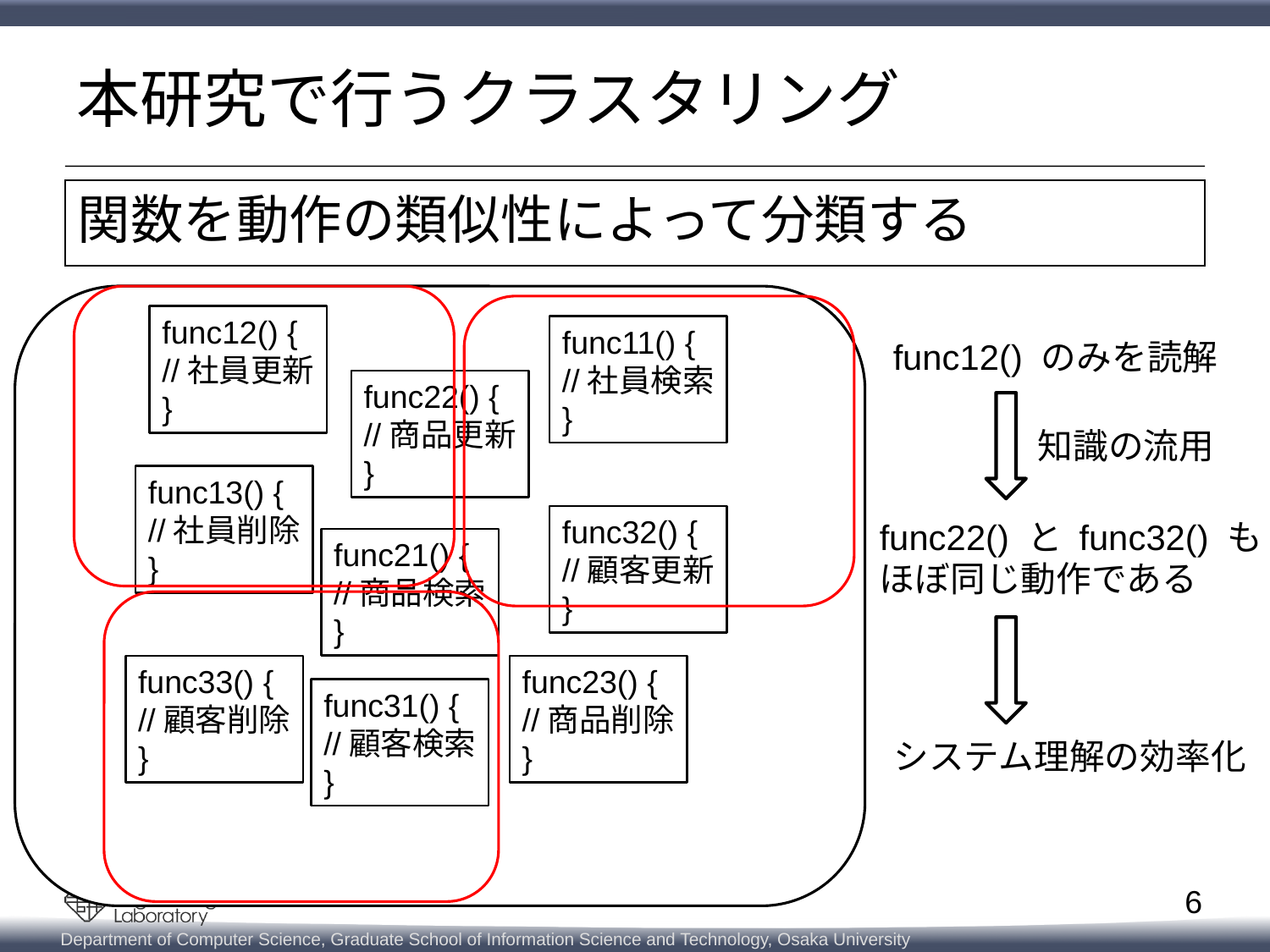

# 本研究で行うクラスタリング
関数を動作の類似性によって分類する

func12() {
//社員更新
}
func11() {
//社員検索
}
func12() のみを読解

知識の流用
func22() と func32() も
ほぼ同じ動作である

システム理解の効率化
func22() {
//商品更新
}
func13() {
//社員削除
}
func32() {
//顧客更新
}
func21() {
//商品検索
}

func33() {
//顧客削除
}
func23() {
//商品削除
}
func31() {
//顧客検索
}
6